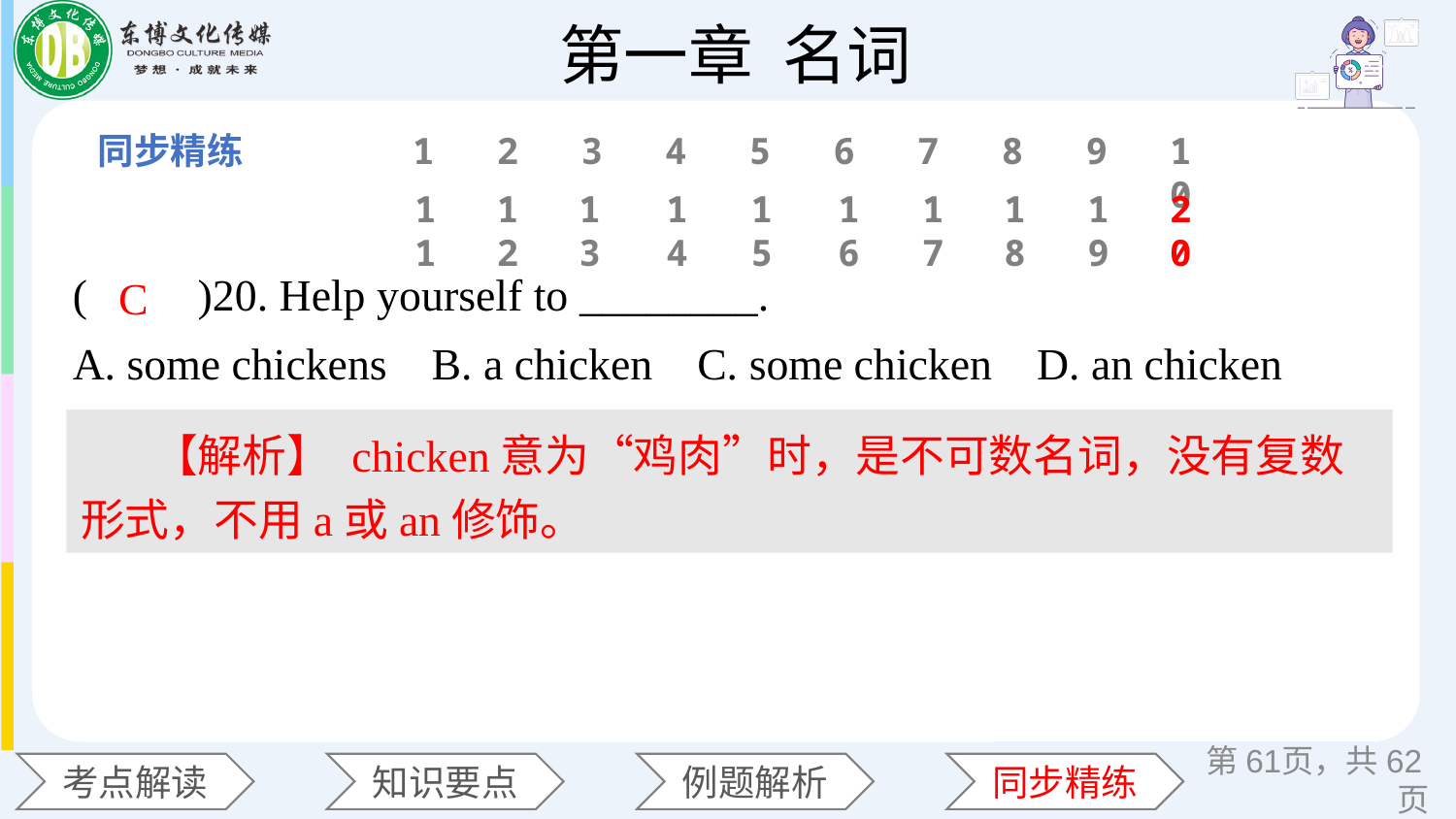

1
2
3
4
5
6
7
8
9
10
11
12
13
14
15
16
17
18
19
20
(　　)20. Help yourself to ________.
A. some chickens    B. a chicken    C. some chicken    D. an chicken
C
【解析】 chicken意为“鸡肉”时，是不可数名词，没有复数形式，不用a或an修饰。
第61页，共62页